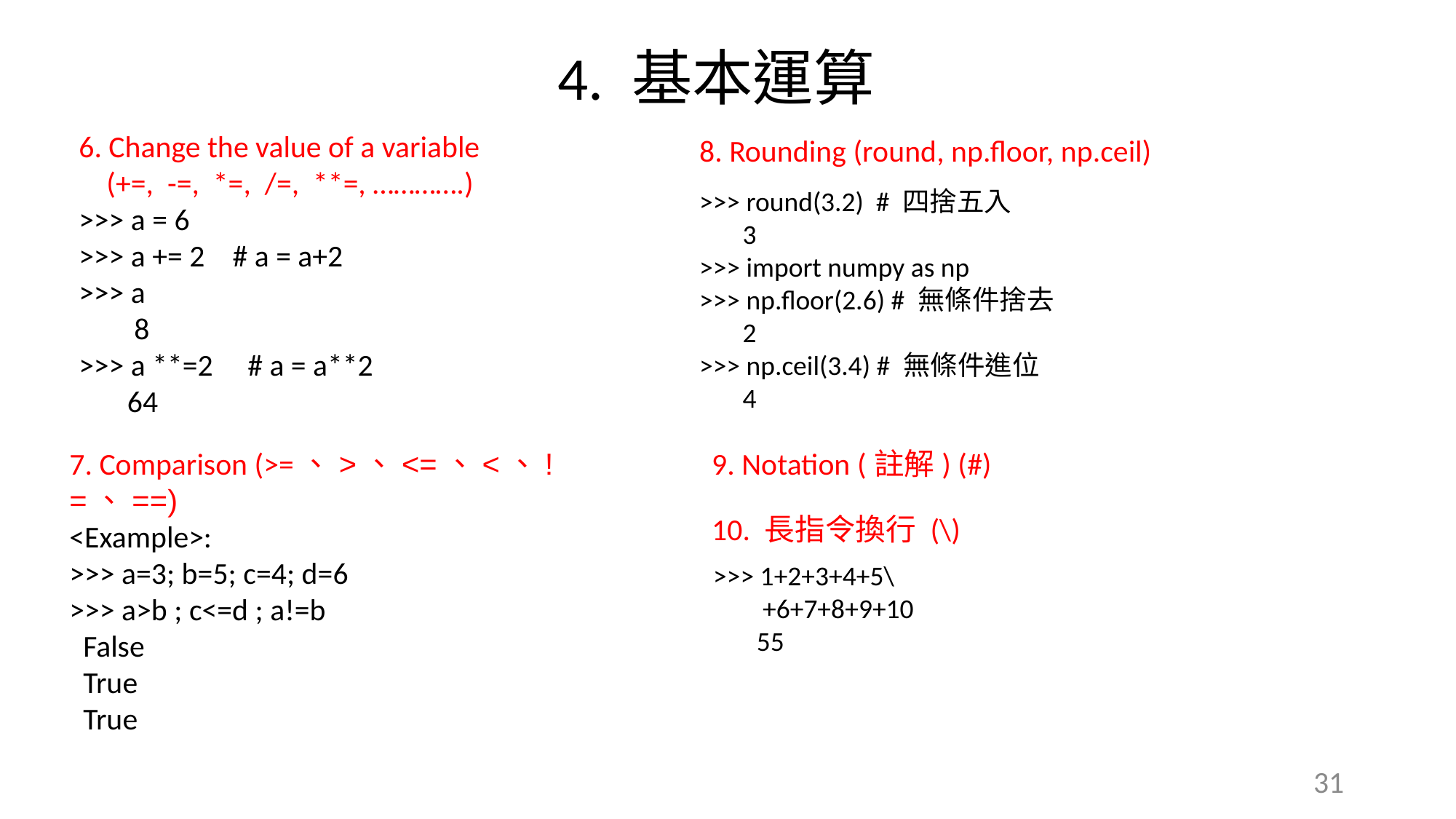

4. 基本運算
6. Change the value of a variable
    (+=,  -=,  *=,  /=,  **=, ………….)
>>> a = 6
>>> a += 2    # a = a+2
>>> a
        8
>>> a **=2     # a = a**2
       64
8. Rounding (round, np.floor, np.ceil)
>>> round(3.2)  # 四捨五入
       3
>>> import numpy as np
>>> np.floor(2.6) # 無條件捨去
       2
>>> np.ceil(3.4) # 無條件進位
       4
7. Comparison (>=、>、<=、<、!=、==)
<Example>:
>>> a=3; b=5; c=4; d=6
>>> a>b ; c<=d ; a!=b
  False
  True
  True
9. Notation (註解) (#)
10. 長指令換行 (\)
>>> 1+2+3+4+5\
        +6+7+8+9+10
       55
31